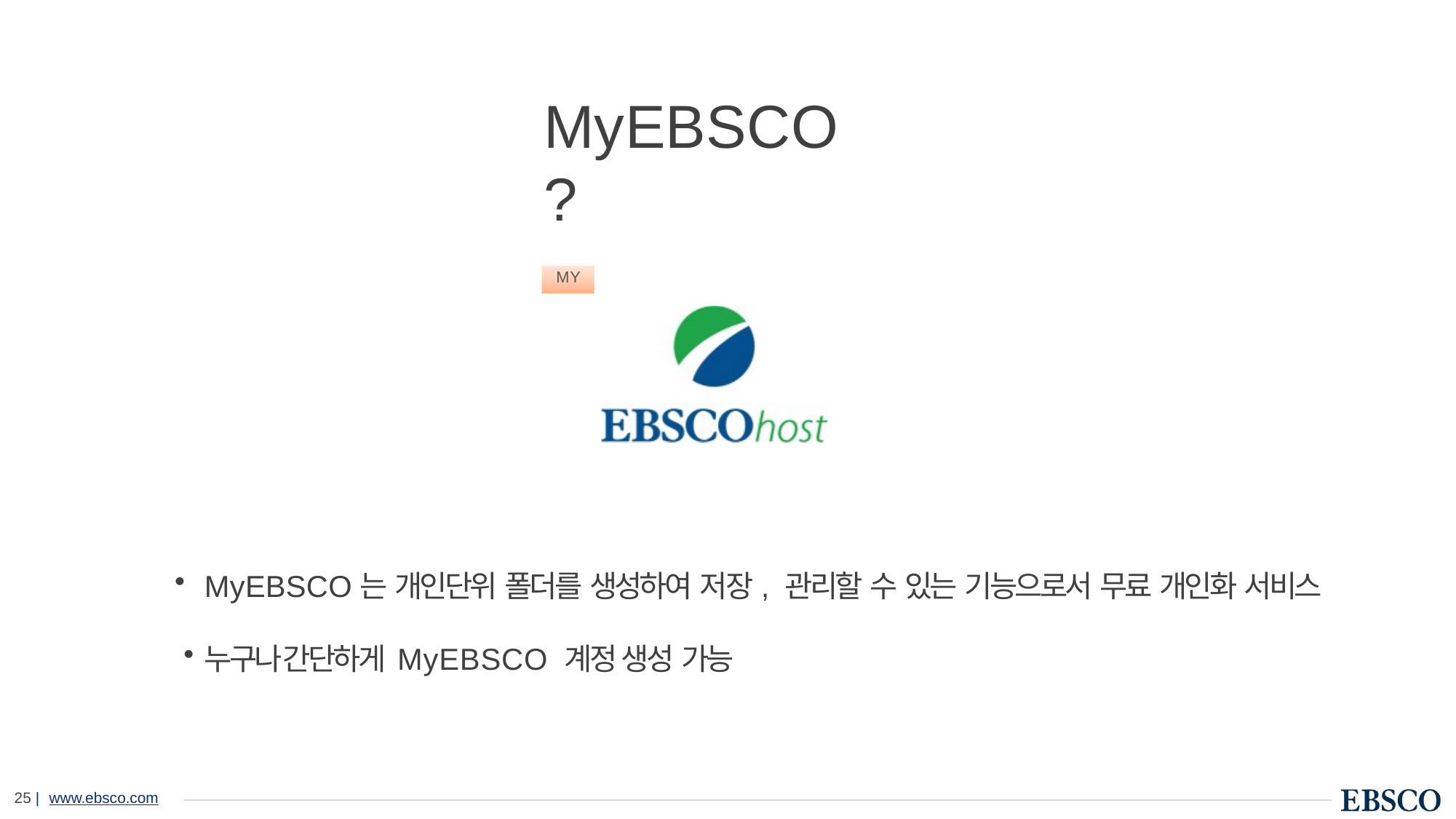

# MyEBSCO?
MY

MyEBSCO는 개인단위 폴더를 생성하여 저장, 관리할 수 있는 기능으로서 무료 개인화 서비스
누구나 간단하게 MyEBSCO 계정 생성 가능
25 | www.ebsco.com